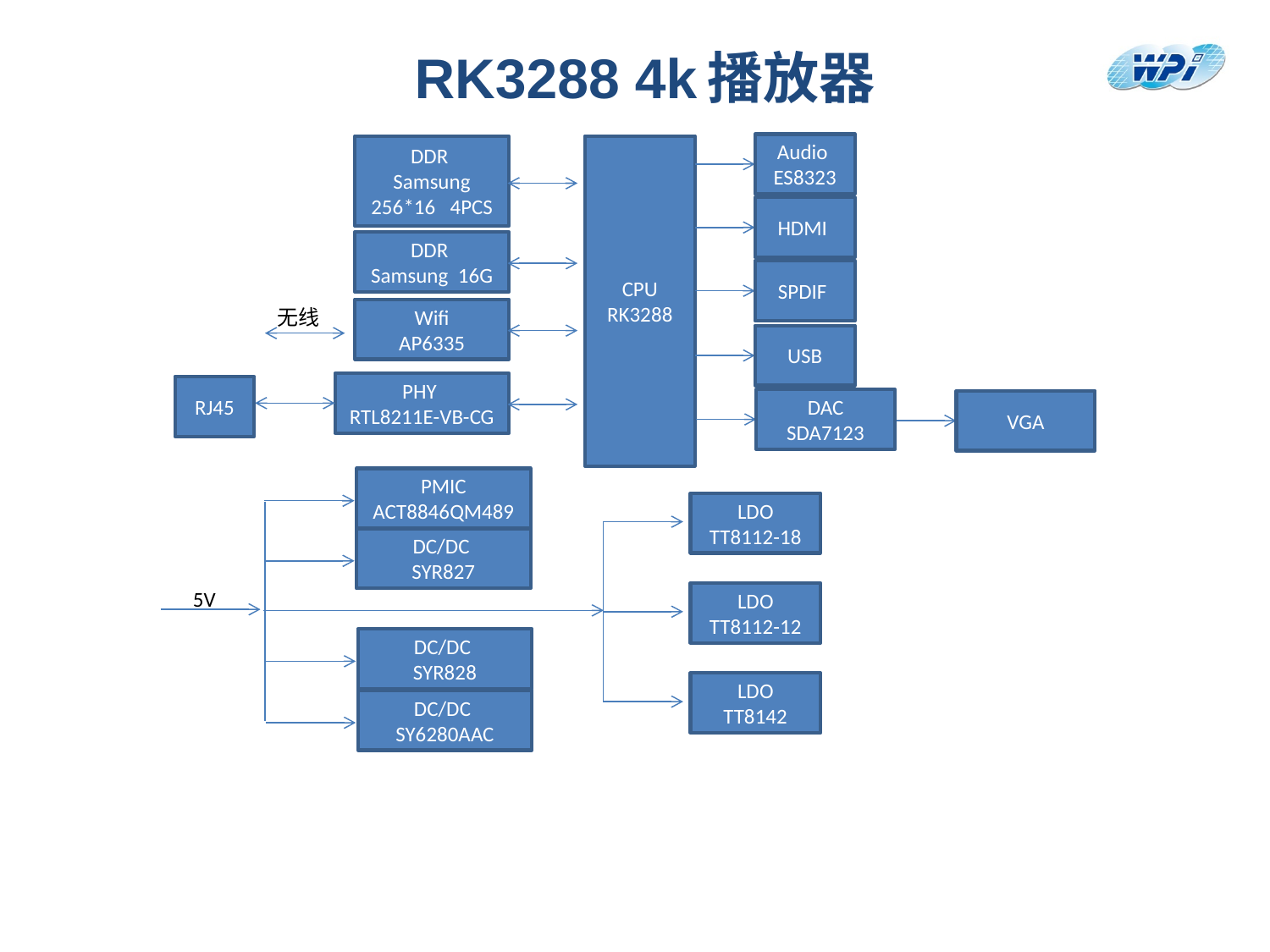

# RK3288 4k播放器
Audio
ES8323
DDR
Samsung
256*16   4PCS
CPU
RK3288
HDMI
DDR
Samsung  16G
SPDIF
无线
Wifi
AP6335
USB
PHY
RTL8211E-VB-CG
RJ45
DAC
SDA7123
VGA
PMIC
ACT8846QM489
LDO
TT8112-18
DC/DC
SYR827
5V
LDO
TT8112-12
DC/DC
SYR828
LDO
TT8142
DC/DC
SY6280AAC